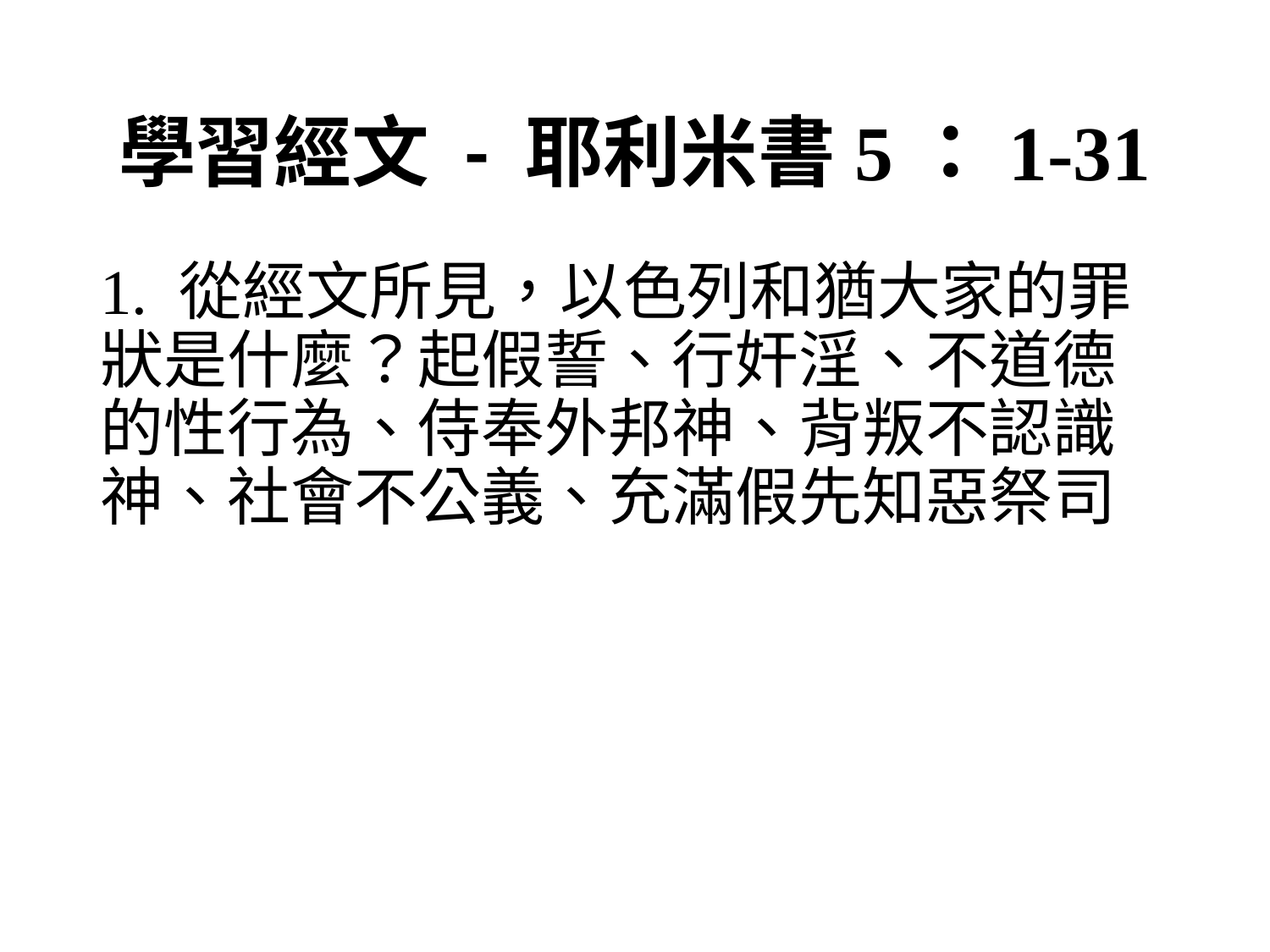

# 學習經文 - 耶利米書5：1-31
1. 從經文所見，以色列和猶大家的罪狀是什麼？起假誓、行奸淫、不道德的性行為、侍奉外邦神、背叛不認識神、社會不公義、充滿假先知惡祭司